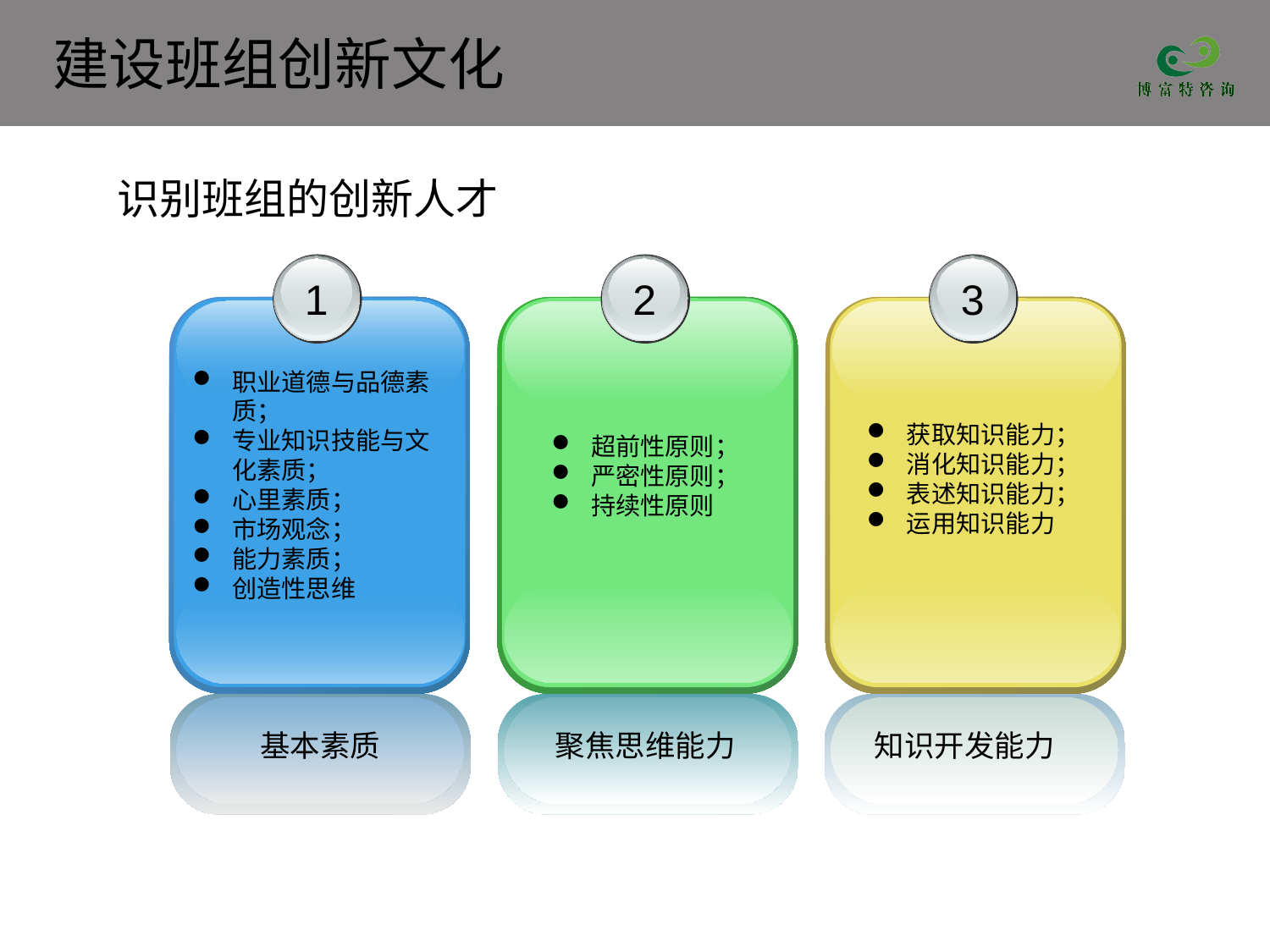

识别班组的创新人才

1

职业道德与品德素质；
专业知识技能与文化素质；
心里素质；
市场观念；
能力素质；
创造性思维

2

超前性原则；
严密性原则；
持续性原则

3

获取知识能力；
消化知识能力；
表述知识能力；
运用知识能力

基本素质
聚焦思维能力
知识开发能力